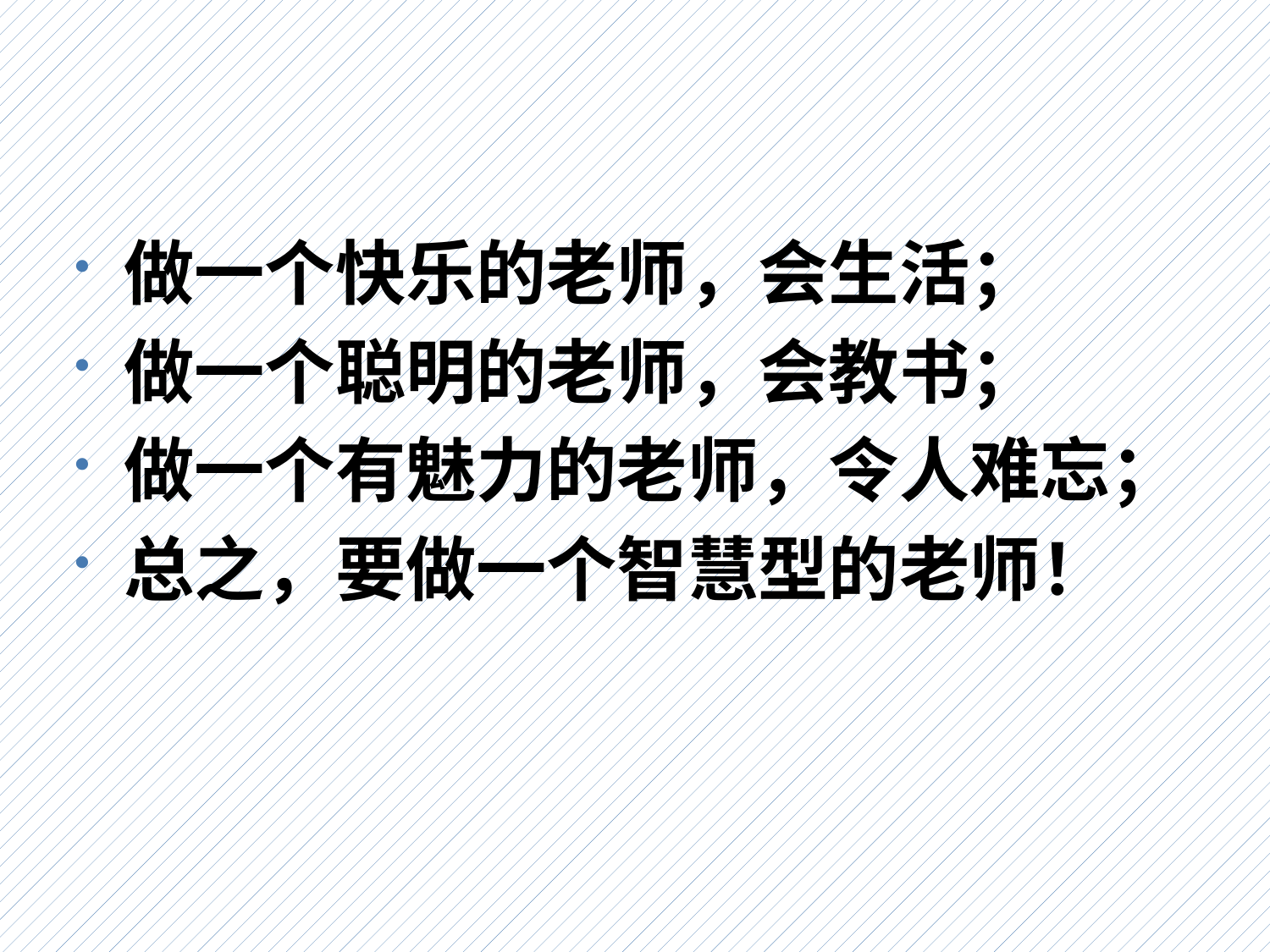

做一个快乐的老师，会生活；
做一个聪明的老师，会教书；
做一个有魅力的老师，令人难忘；
总之，要做一个智慧型的老师！